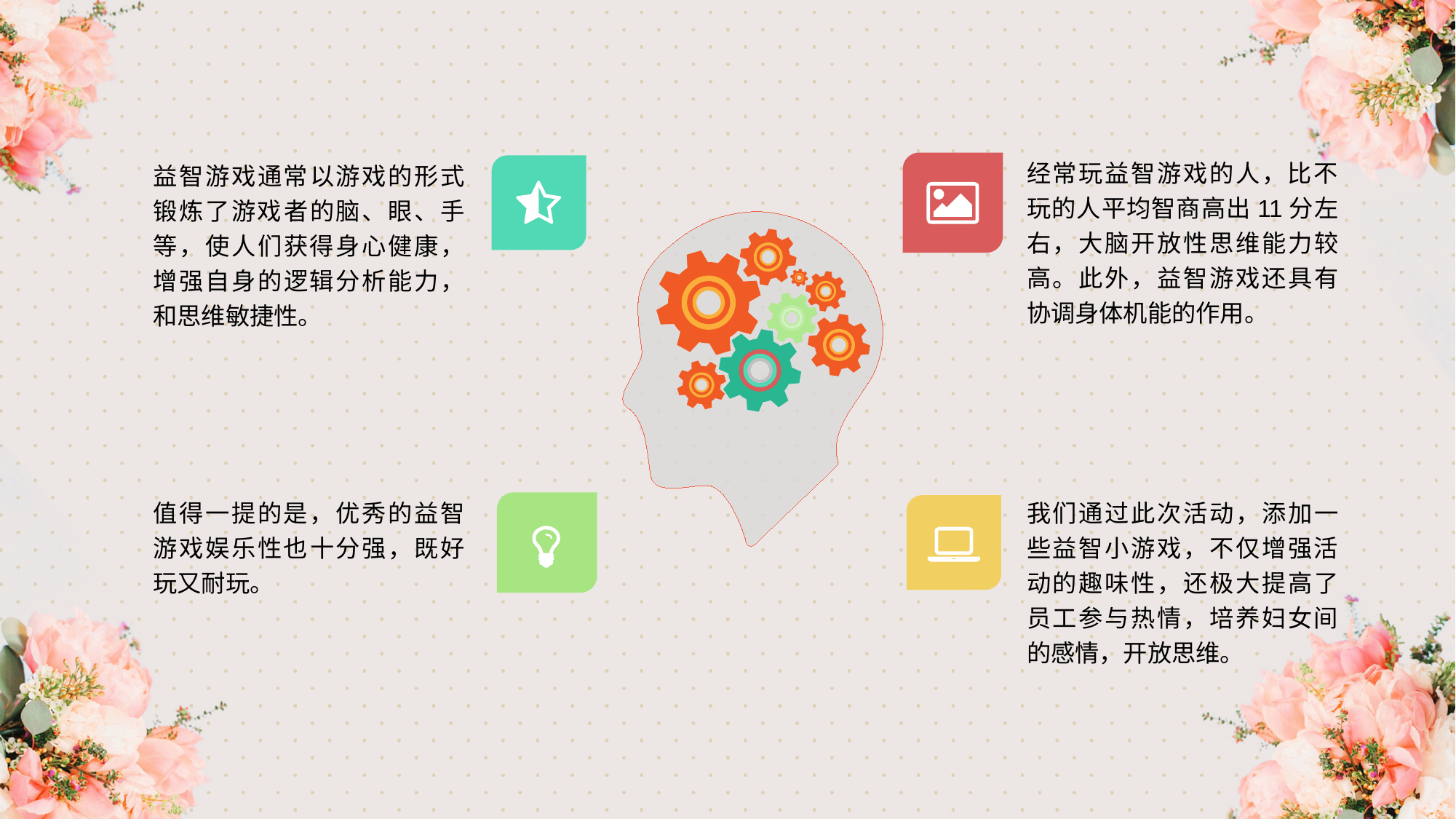

经常玩益智游戏的人，比不玩的人平均智商高出11分左右，大脑开放性思维能力较高。此外，益智游戏还具有协调身体机能的作用。
益智游戏通常以游戏的形式锻炼了游戏者的脑、眼、手等，使人们获得身心健康，增强自身的逻辑分析能力，和思维敏捷性。

值得一提的是，优秀的益智游戏娱乐性也十分强，既好玩又耐玩。
我们通过此次活动，添加一些益智小游戏，不仅增强活动的趣味性，还极大提高了员工参与热情，培养妇女间的感情，开放思维。